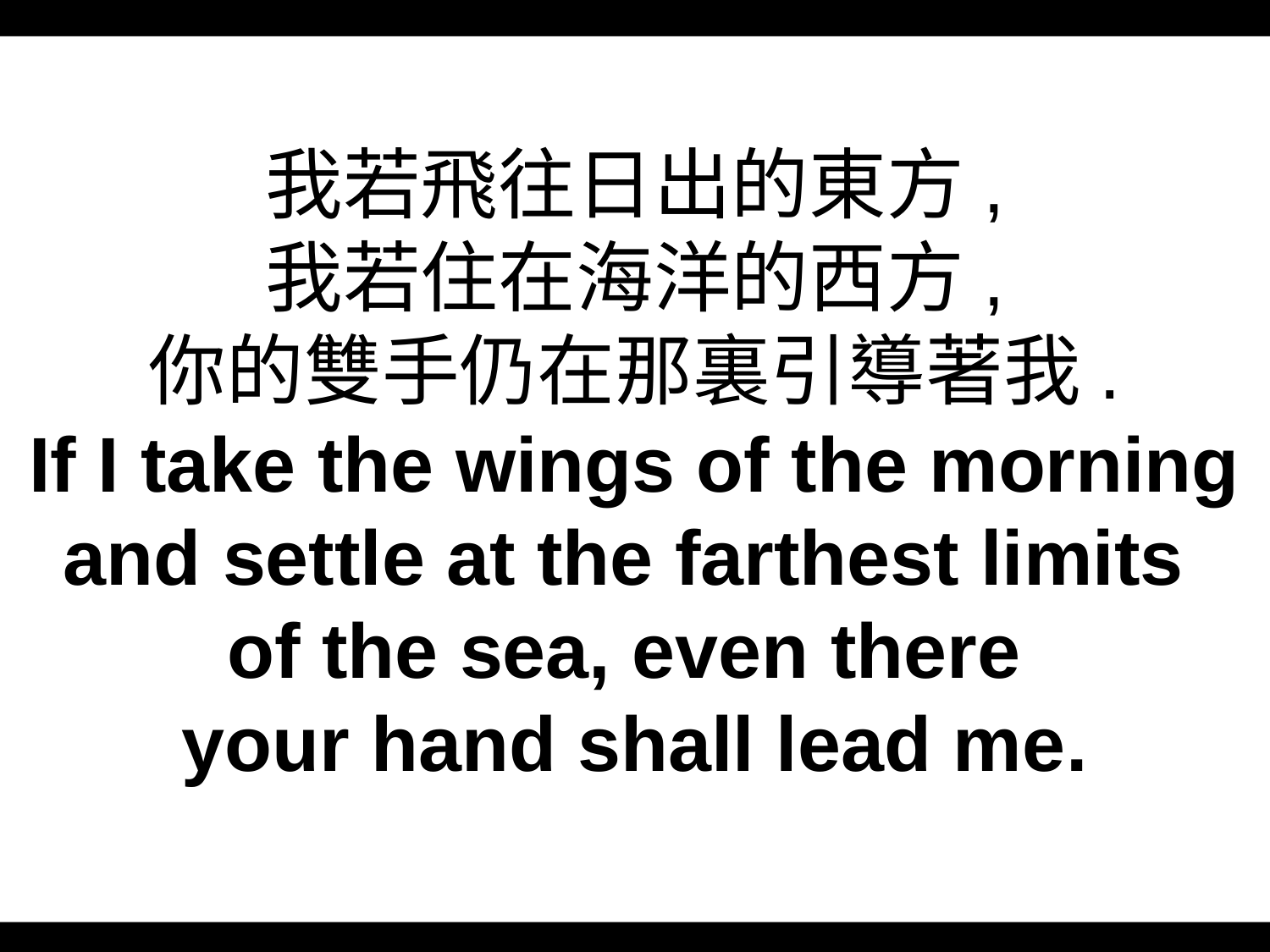

我若飛往日出的東方,
我若住在海洋的西方,
你的雙手仍在那裏引導著我.
If I take the wings of the morning
and settle at the farthest limits
of the sea, even there
your hand shall lead me.